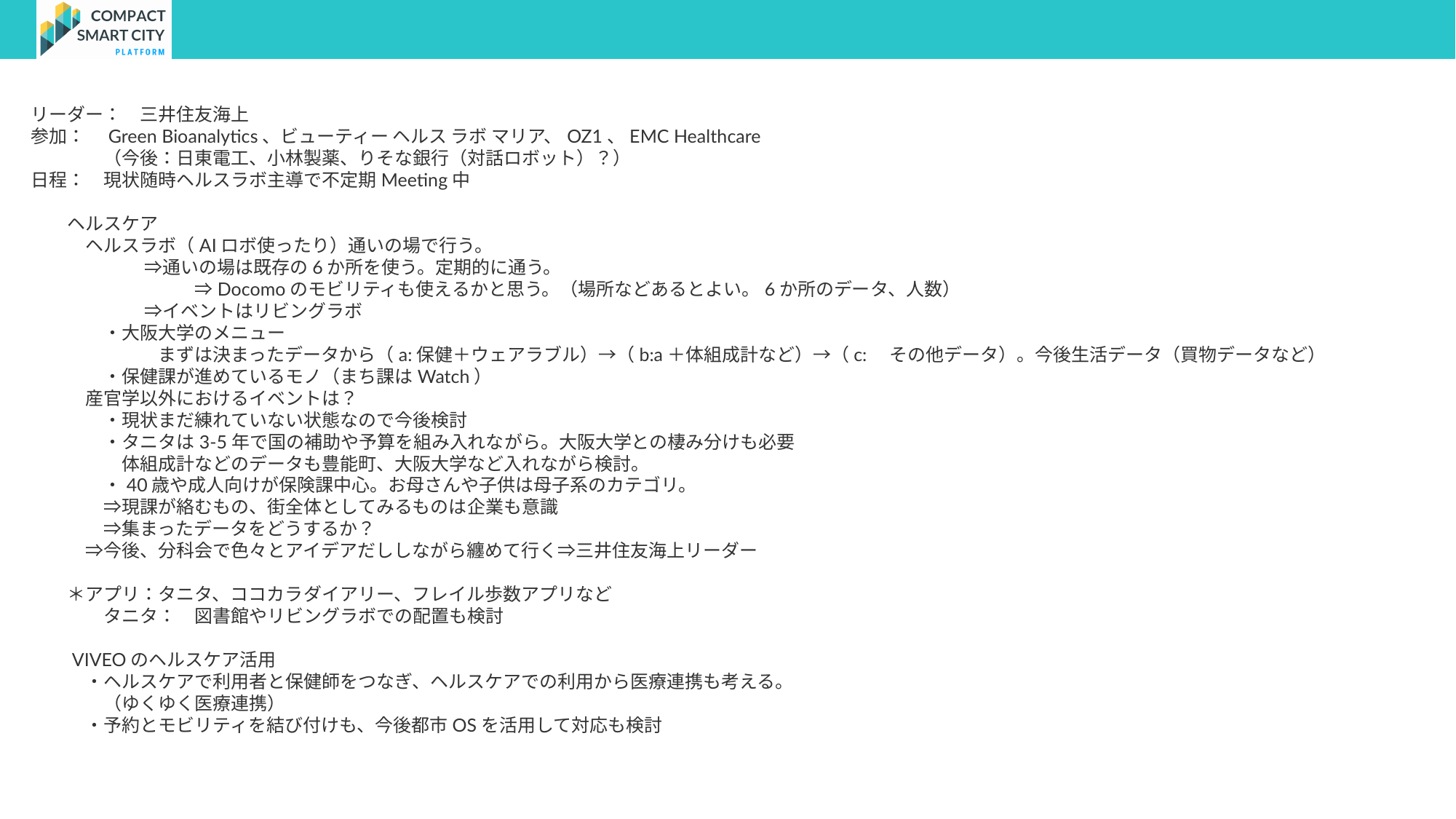

リーダー：　三井住友海上
参加：　Green Bioanalytics、ビューティー ヘルス ラボ マリア、OZ1、EMC Healthcare
　　　　（今後：日東電工、小林製薬、りそな銀行（対話ロボット）？）
日程：　現状随時ヘルスラボ主導で不定期Meeting中
　　ヘルスケア
　　　ヘルスラボ（AIロボ使ったり）通いの場で行う。
　　　　　　 ⇒通いの場は既存の6か所を使う。定期的に通う。
　　　　　　　　　⇒Docomoのモビリティも使えるかと思う。（場所などあるとよい。6か所のデータ、人数）
　　　　　 　⇒イベントはリビングラボ
　　　　・大阪大学のメニュー
　　　　　　　まずは決まったデータから（a:保健＋ウェアラブル）→（b:a＋体組成計など）→（c:　その他データ）。今後生活データ（買物データなど）
　　　　・保健課が進めているモノ（まち課はWatch）
　　　産官学以外におけるイベントは？
　　　　・現状まだ練れていない状態なので今後検討
　　　　・タニタは3-5年で国の補助や予算を組み入れながら。大阪大学との棲み分けも必要
　　　　　体組成計などのデータも豊能町、大阪大学など入れながら検討。
　　　　・40歳や成人向けが保険課中心。お母さんや子供は母子系のカテゴリ。
　　　　⇒現課が絡むもの、街全体としてみるものは企業も意識
　　　　⇒集まったデータをどうするか？　
　　　⇒今後、分科会で色々とアイデアだししながら纏めて行く⇒三井住友海上リーダー

　　＊アプリ：タニタ、ココカラダイアリー、フレイル歩数アプリなど
　　　　タニタ：　図書館やリビングラボでの配置も検討

　　VIVEOのヘルスケア活用
　　　・ヘルスケアで利用者と保健師をつなぎ、ヘルスケアでの利用から医療連携も考える。
　　　　（ゆくゆく医療連携）
　　　・予約とモビリティを結び付けも、今後都市OSを活用して対応も検討